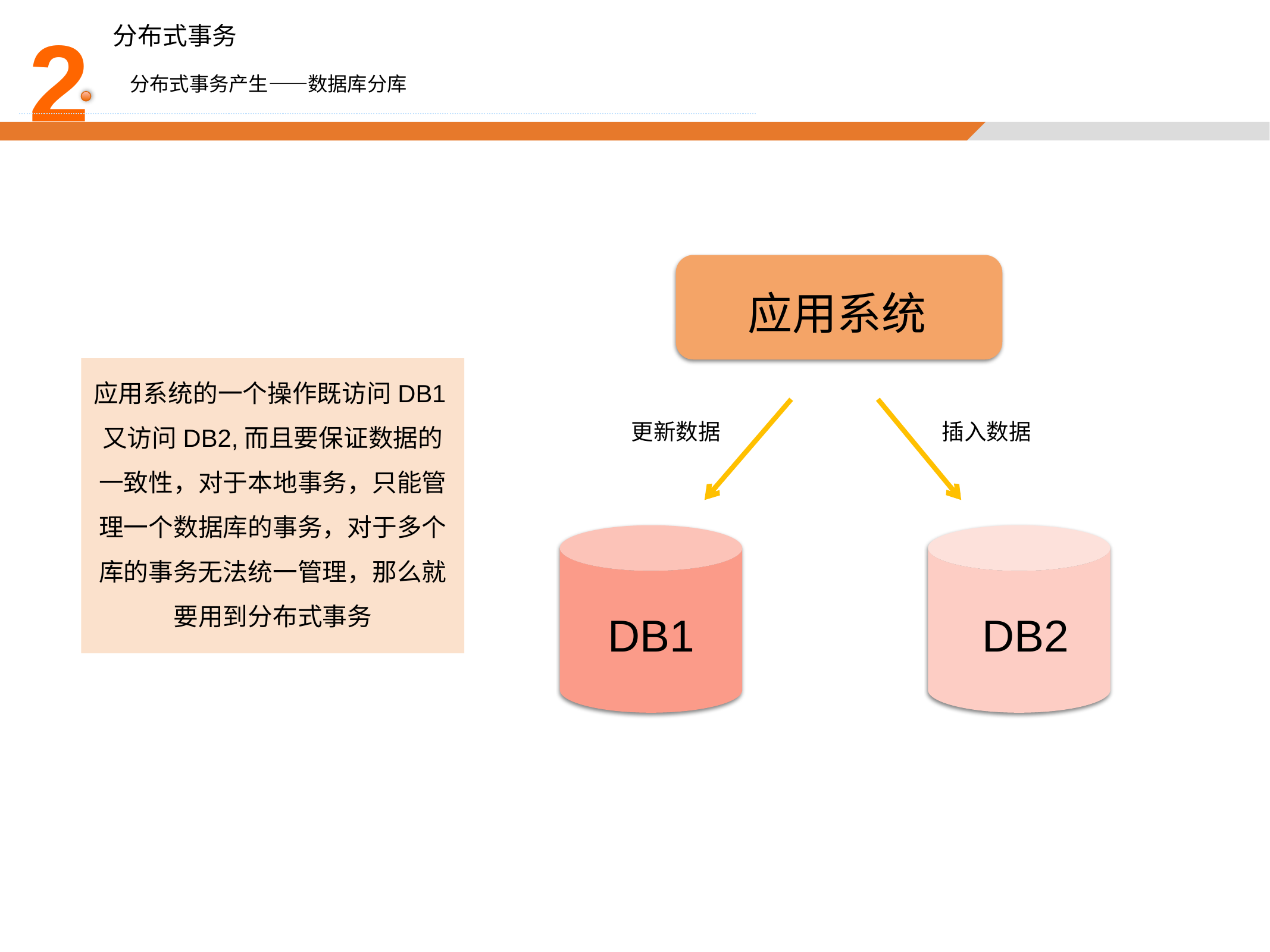

2
分布式事务

分布式事务产生——数据库分库

应用系统
应用系统的一个操作既访问DB1又访问DB2,而且要保证数据的一致性，对于本地事务，只能管理一个数据库的事务，对于多个库的事务无法统一管理，那么就要用到分布式事务
更新数据
插入数据

DB1
DB2